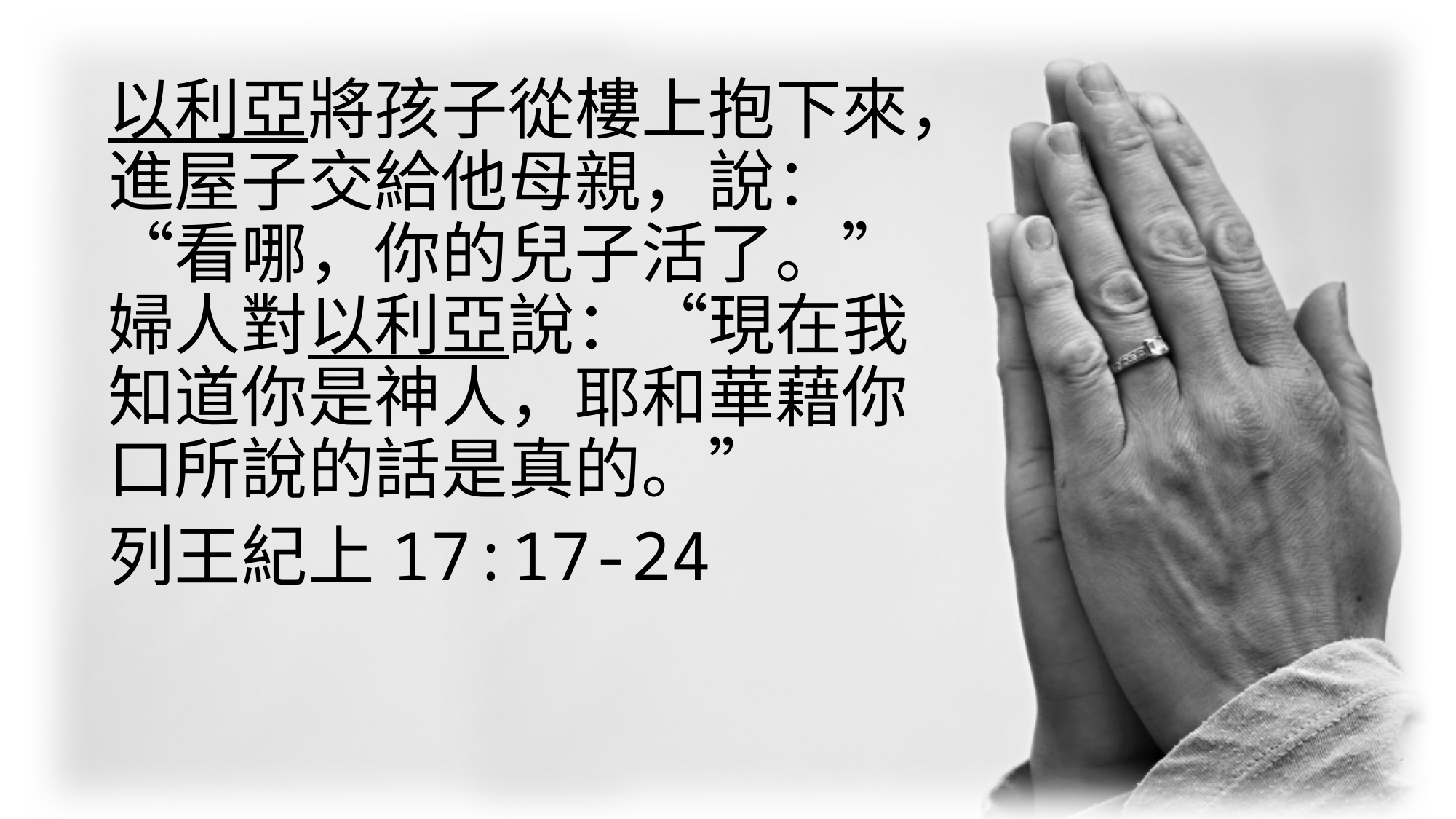

以利亞將孩子從樓上抱下來，進屋子交給他母親，說：“看哪，你的兒子活了。”婦人對以利亞說：“現在我知道你是神人，耶和華藉你口所說的話是真的。”
列王紀上17:17-24